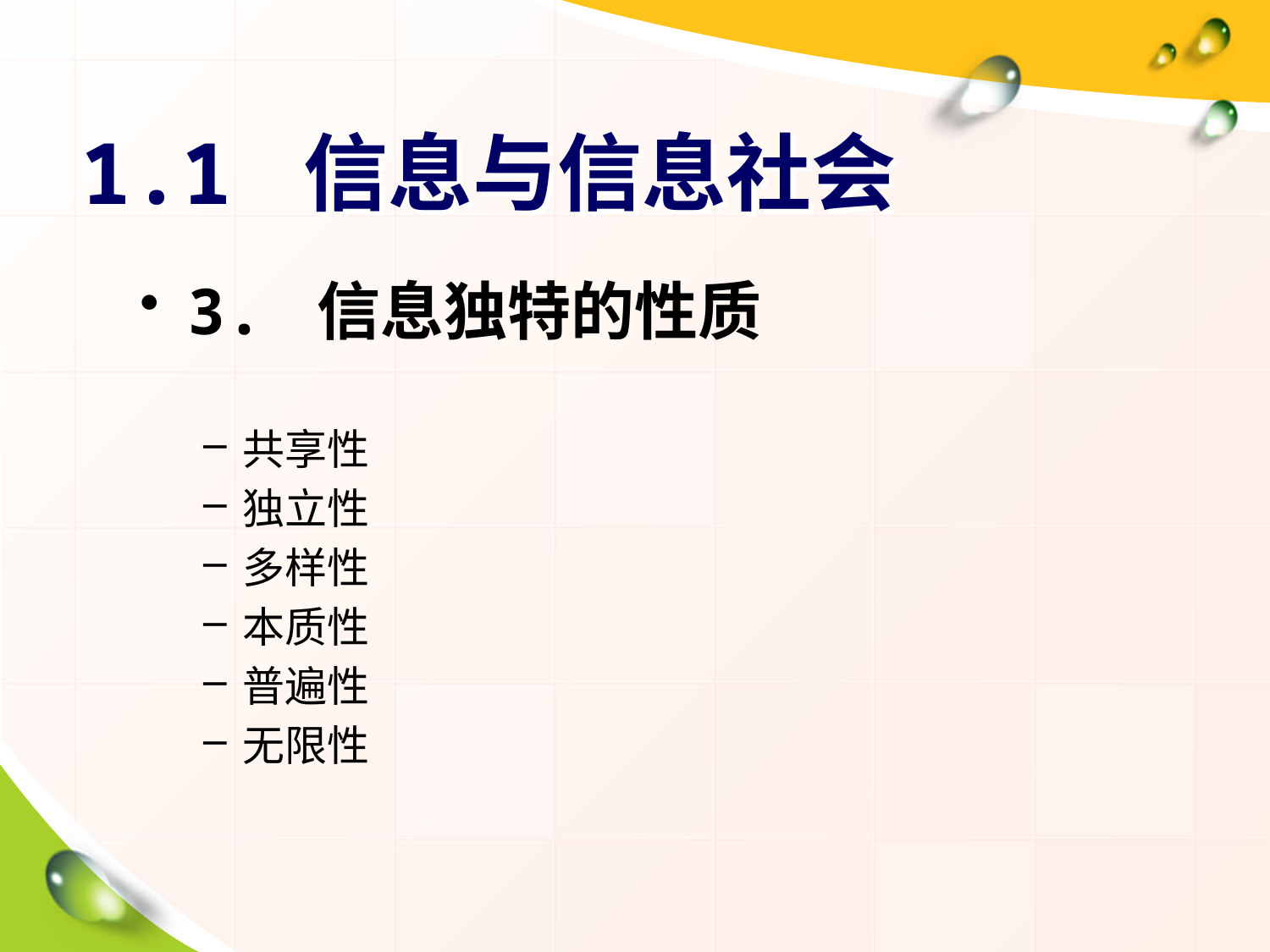

# 1.1 信息与信息社会
3. 信息独特的性质

共享性
独立性
多样性
本质性
普遍性
无限性